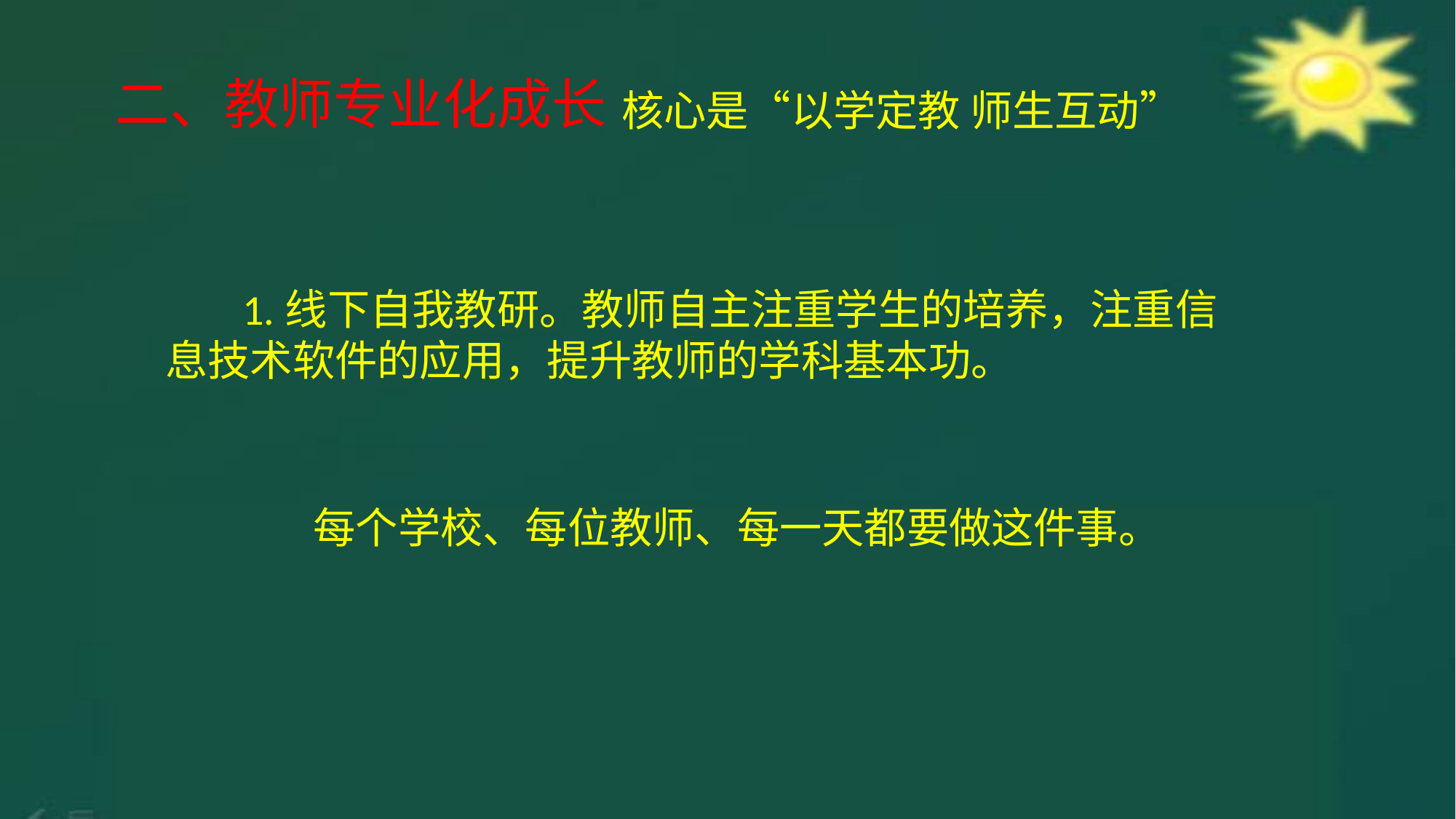

二、教师专业化成长
核心是“以学定教 师生互动”
        1.线下自我教研。教师自主注重学生的培养，注重信息技术软件的应用，提升教师的学科基本功。
每个学校、每位教师、每一天都要做这件事。